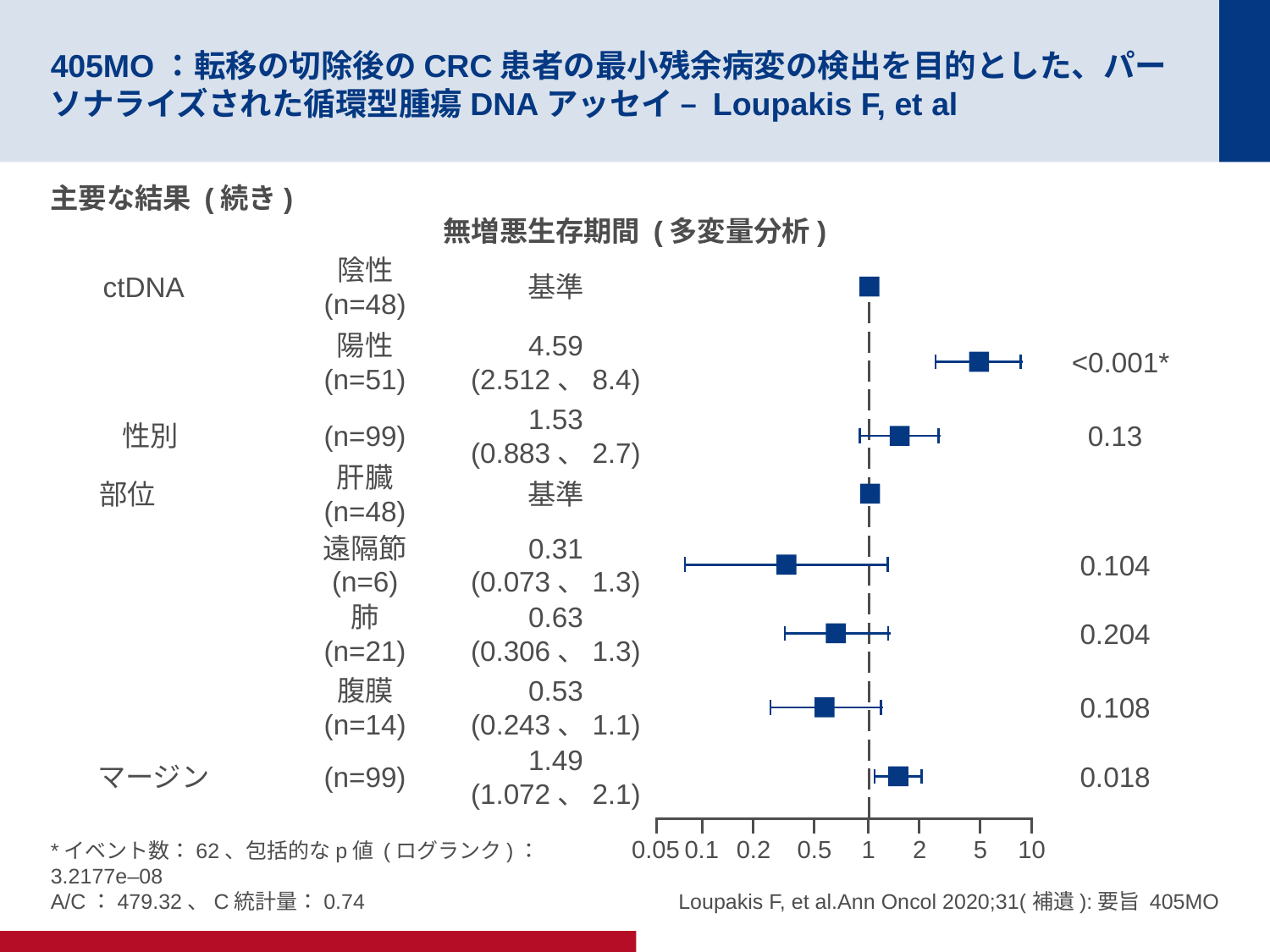

# 405MO：転移の切除後のCRC患者の最小残余病変の検出を目的とした、パーソナライズされた循環型腫瘍DNAアッセイ – Loupakis F, et al
主要な結果 (続き)
無増悪生存期間 (多変量分析)
陰性
(n=48)
ctDNA
基準

0.05
0.1
0.2
0.5
1
2
5
10
陽性
(n=51)
4.59
(2.512、8.4)
<0.001*

1.53
(0.883、2.7)
性別
(n=99)
0.13

肝臓
(n=48)
部位
基準

遠隔節
(n=6)
0.31
(0.073、1.3)
0.104

肺
(n=21)
0.63
(0.306、1.3)
0.204

腹膜
(n=14)
0.53
(0.243、1.1)
0.108

1.49
(1.072、2.1)
マージン
(n=99)
0.018

*イベント数：62、包括的なp値 (ログランク)：3.2177e–08
A/C：479.32、C統計量：0.74
Loupakis F, et al.Ann Oncol 2020;31(補遺):要旨 405MO